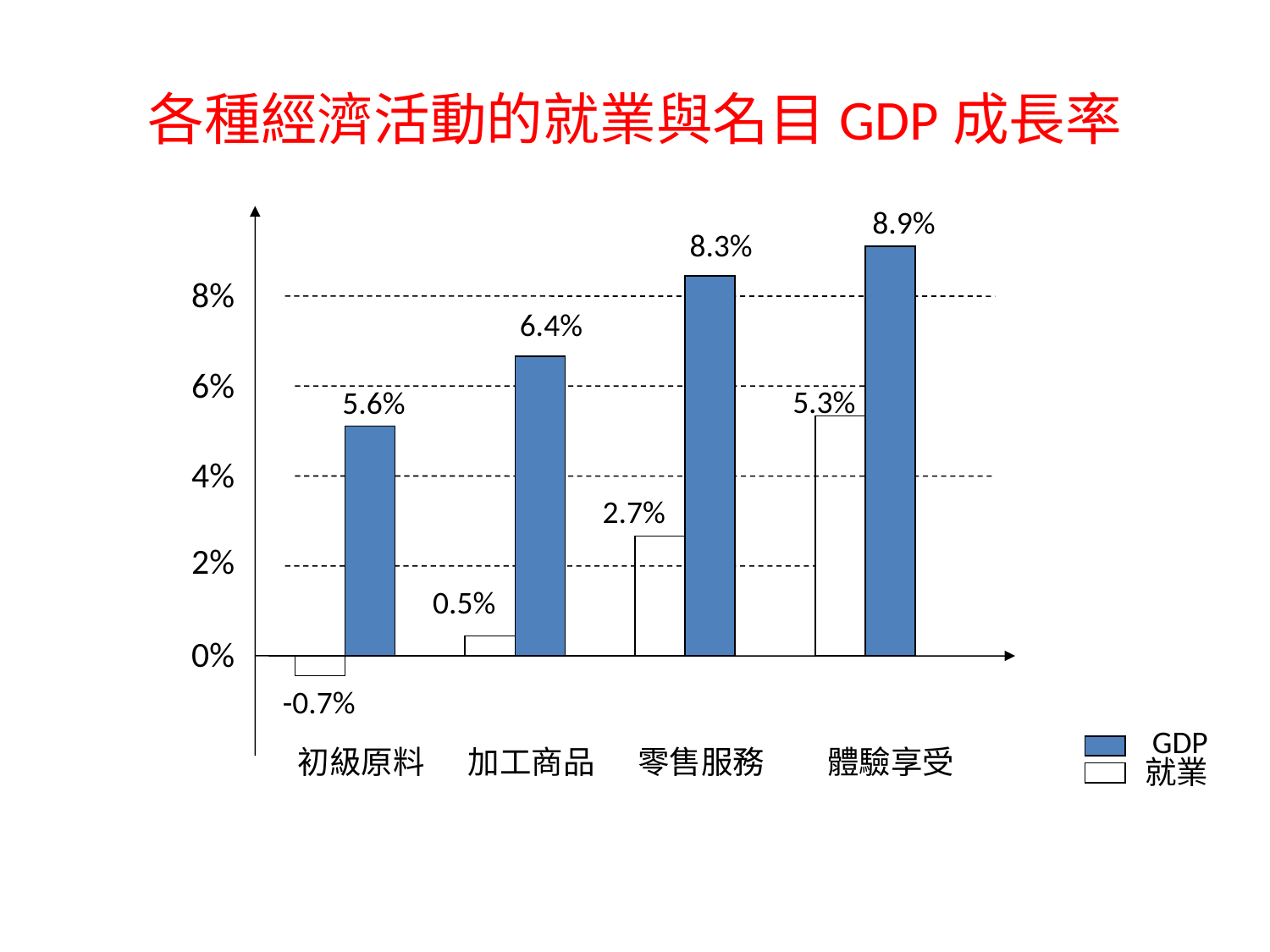

# 各種經濟活動的就業與名目GDP成長率
8.9%

8.3%

8%

6.4%
6%

5.3%
5.6%

4%

2.7%
2%

0.5%
0%

-0.7%
 GDP
初級原料
加工商品
零售服務
體驗享受

就業